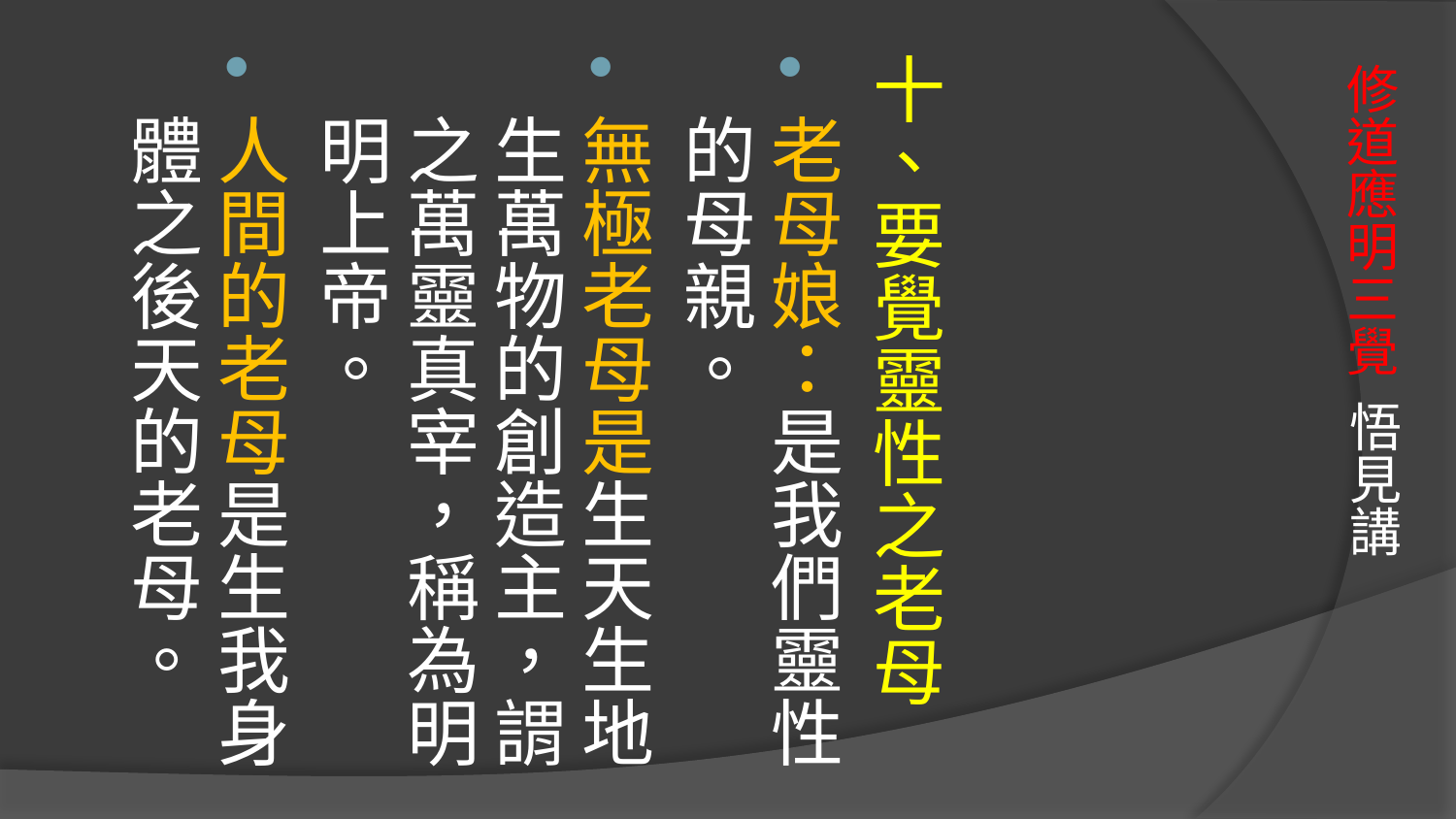

十、要覺靈性之老母
老母娘：是我們靈性的母親。
無極老母是生天生地生萬物的創造主，謂之萬靈真宰，稱為明明上帝。
人間的老母是生我身體之後天的老母。

# 修道應明三覺  悟見講